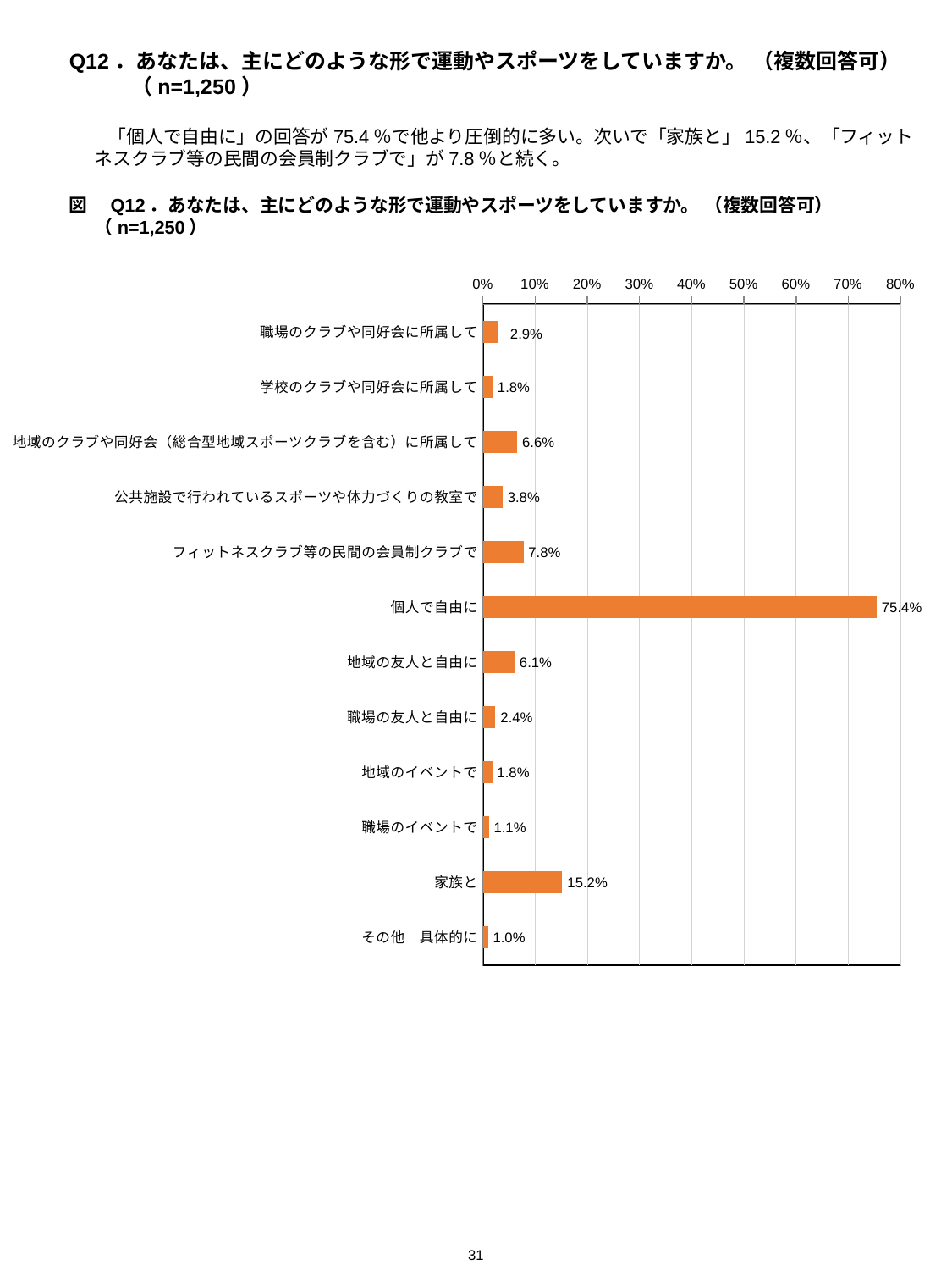

Q12．あなたは、主にどのような形で運動やスポーツをしていますか。 （複数回答可）
（n=1,250）

　　「個人で自由に」の回答が75.4％で他より圧倒的に多い。次いで「家族と」15.2％、「フィットネスクラブ等の民間の会員制クラブで」が7.8％と続く。
図　Q12．あなたは、主にどのような形で運動やスポーツをしていますか。 （複数回答可）
（n=1,250）

### Chart

| Category |  |
|---|---|
| 職場のクラブや同好会に所属して | 2.88 |
| 学校のクラブや同好会に所属して | 1.84 |
| 地域のクラブや同好会（総合型地域スポーツクラブを含む）に所属して | 6.56 |
| 公共施設で行われているスポーツや体力づくりの教室で | 3.76 |
| フィットネスクラブ等の民間の会員制クラブで | 7.76 |
| 個人で自由に | 75.44 |
| 地域の友人と自由に | 6.08 |
| 職場の友人と自由に | 2.4 |
| 地域のイベントで | 1.76 |
| 職場のイベントで | 1.12 |
| 家族と | 15.2 |
| その他　具体的に | 0.96 |
31